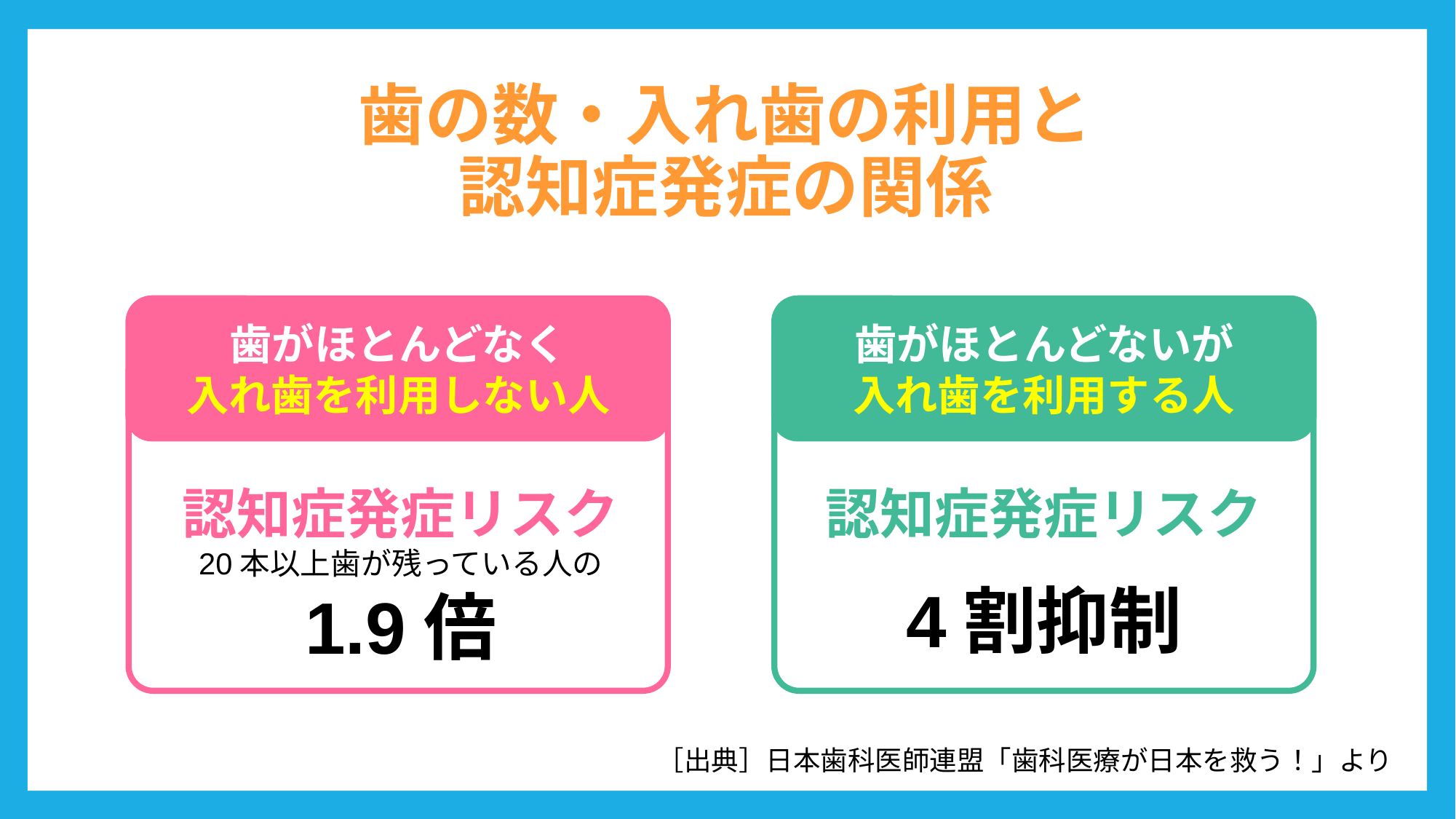

# 歯の数・入れ歯の利用と 認知症発症の関係

歯がほとんどなく
入れ歯を利用しない人
歯がほとんどないが
入れ歯を利用する人

認知症発症リスク

4割抑制
認知症発症リスク
20本以上歯が残っている人の
1.9倍
［出典］日本歯科医師連盟「歯科医療が日本を救う！」より